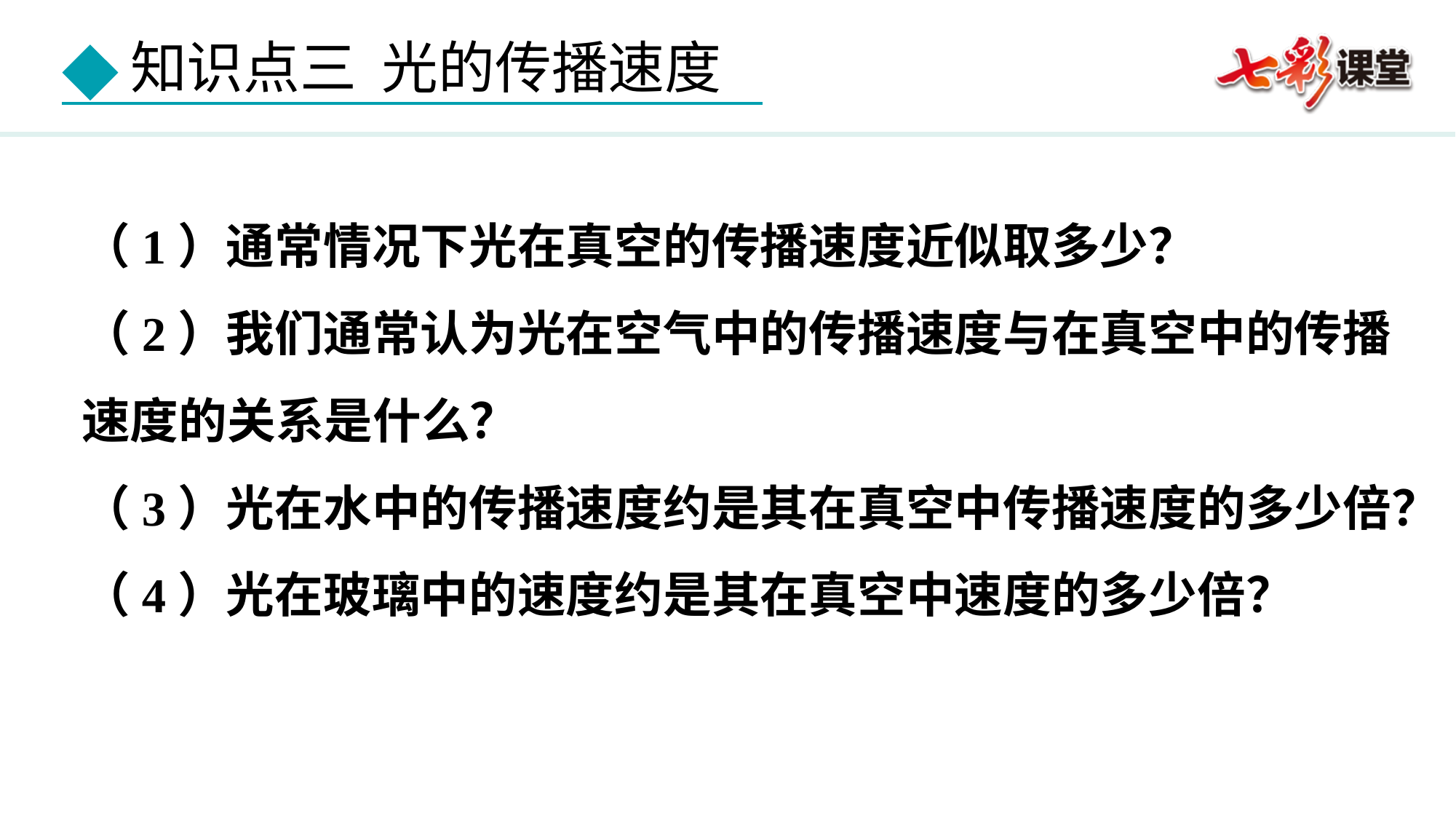

（1）通常情况下光在真空的传播速度近似取多少？
（2）我们通常认为光在空气中的传播速度与在真空中的传播
速度的关系是什么？
（3）光在水中的传播速度约是其在真空中传播速度的多少倍？（4）光在玻璃中的速度约是其在真空中速度的多少倍？